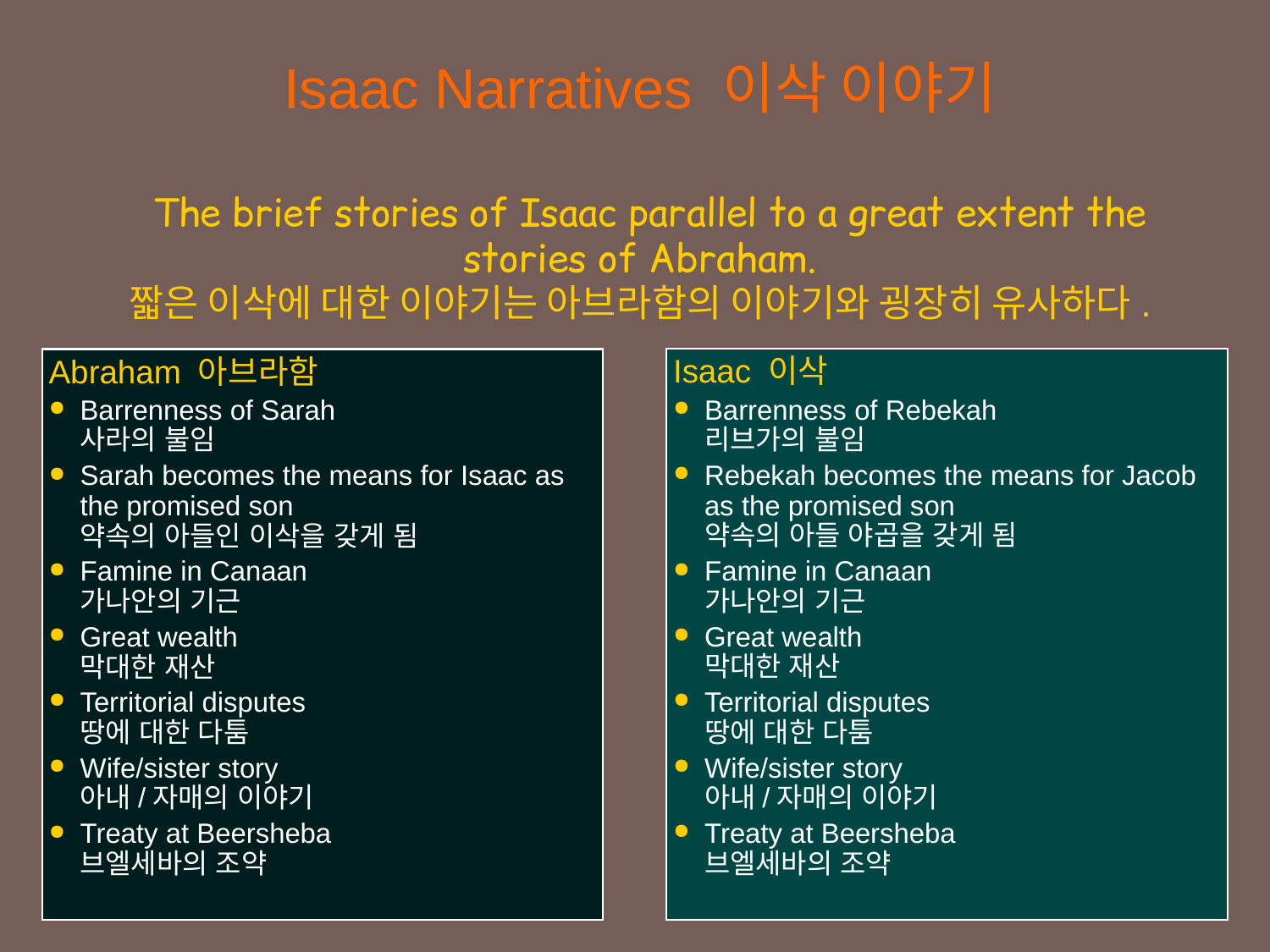

Isaac Narratives 이삭 이야기
 The brief stories of Isaac parallel to a great extent the stories of Abraham.
짧은 이삭에 대한 이야기는 아브라함의 이야기와 굉장히 유사하다.
Abraham 아브라함
Barrenness of Sarah
사라의 불임
Sarah becomes the means for Isaac as the promised son
약속의 아들인 이삭을 갖게 됨
Famine in Canaan
가나안의 기근
Great wealth
막대한 재산
Territorial disputes
땅에 대한 다툼
Wife/sister story
아내/자매의 이야기
Treaty at Beersheba
브엘세바의 조약
Isaac 이삭
Barrenness of Rebekah
리브가의 불임
Rebekah becomes the means for Jacob as the promised son
약속의 아들 야곱을 갖게 됨
Famine in Canaan
가나안의 기근
Great wealth
막대한 재산
Territorial disputes
땅에 대한 다툼
Wife/sister story
아내/자매의 이야기
Treaty at Beersheba
브엘세바의 조약